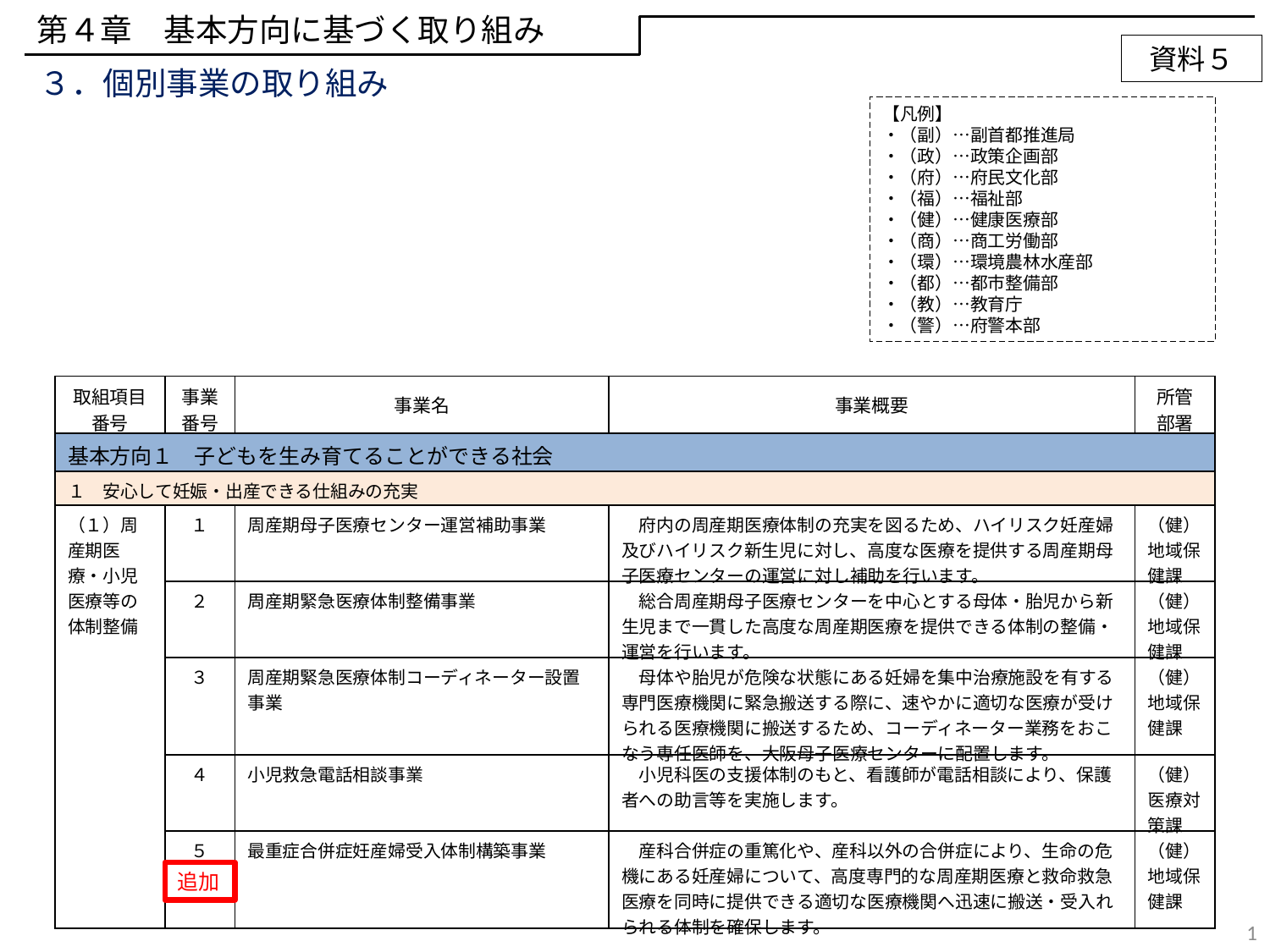

第４章　基本方向に基づく取り組み
資料５
３．個別事業の取り組み
【凡例】
・（副）…副首都推進局
・（政）…政策企画部
・（府）…府民文化部
・（福）…福祉部
・（健）…健康医療部
・（商）…商工労働部
・（環）…環境農林水産部
・（都）…都市整備部
・（教）…教育庁
・（警）…府警本部
| 取組項目 番号 | 事業 番号 | 事業名 | 事業概要 | 所管 部署 |
| --- | --- | --- | --- | --- |
| 基本方向１　子どもを生み育てることができる社会 |  |  |  |  |
| １　安心して妊娠・出産できる仕組みの充実 |  |  |  |  |
| （１）周産期医療・小児医療等の体制整備 | １ | 周産期母子医療センター運営補助事業 | 府内の周産期医療体制の充実を図るため、ハイリスク妊産婦及びハイリスク新生児に対し、高度な医療を提供する周産期母子医療センターの運営に対し補助を行います。 | （健）地域保健課 |
|  | ２ | 周産期緊急医療体制整備事業 | 総合周産期母子医療センターを中心とする母体・胎児から新生児まで一貫した高度な周産期医療を提供できる体制の整備・運営を行います。 | （健）地域保健課 |
|  | ３ | 周産期緊急医療体制コーディネーター設置事業 | 母体や胎児が危険な状態にある妊婦を集中治療施設を有する専門医療機関に緊急搬送する際に、速やかに適切な医療が受けられる医療機関に搬送するため、コーディネーター業務をおこなう専任医師を、大阪母子医療センターに配置します。 | （健）地域保健課 |
|  | ４ | 小児救急電話相談事業 | 小児科医の支援体制のもと、看護師が電話相談により、保護者への助言等を実施します。 | （健）医療対策課 |
|  | ５ | 最重症合併症妊産婦受入体制構築事業 | 産科合併症の重篤化や、産科以外の合併症により、生命の危機にある妊産婦について、高度専門的な周産期医療と救命救急医療を同時に提供できる適切な医療機関へ迅速に搬送・受入れられる体制を確保します。 | （健）地域保健課 |
追加
1